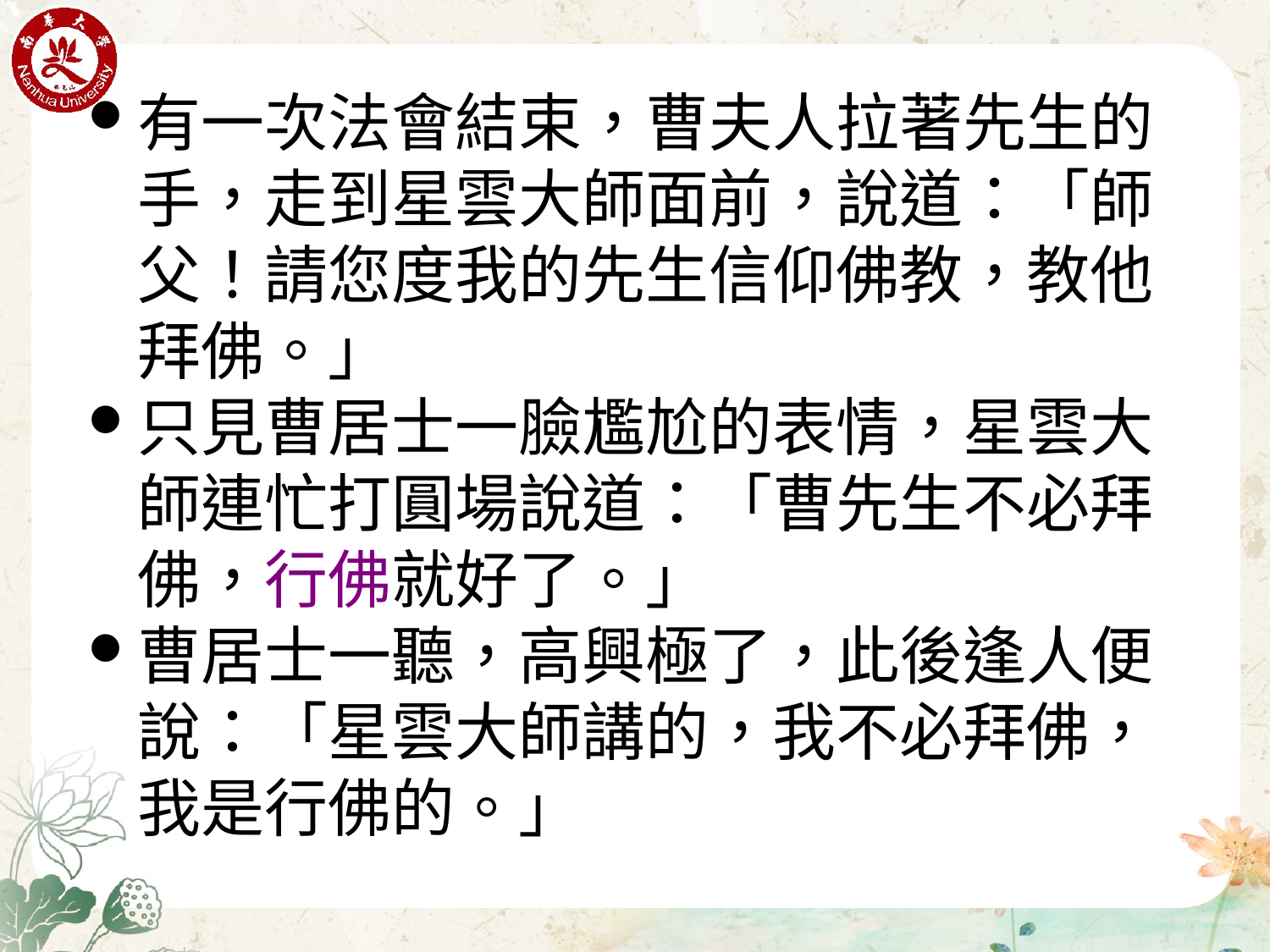

有一次法會結束，曹夫人拉著先生的手，走到星雲大師面前，說道：「師父！請您度我的先生信仰佛教，教他拜佛。」
只見曹居士一臉尷尬的表情，星雲大師連忙打圓場說道：「曹先生不必拜佛，行佛就好了。」
曹居士一聽，高興極了，此後逢人便說：「星雲大師講的，我不必拜佛，我是行佛的。」